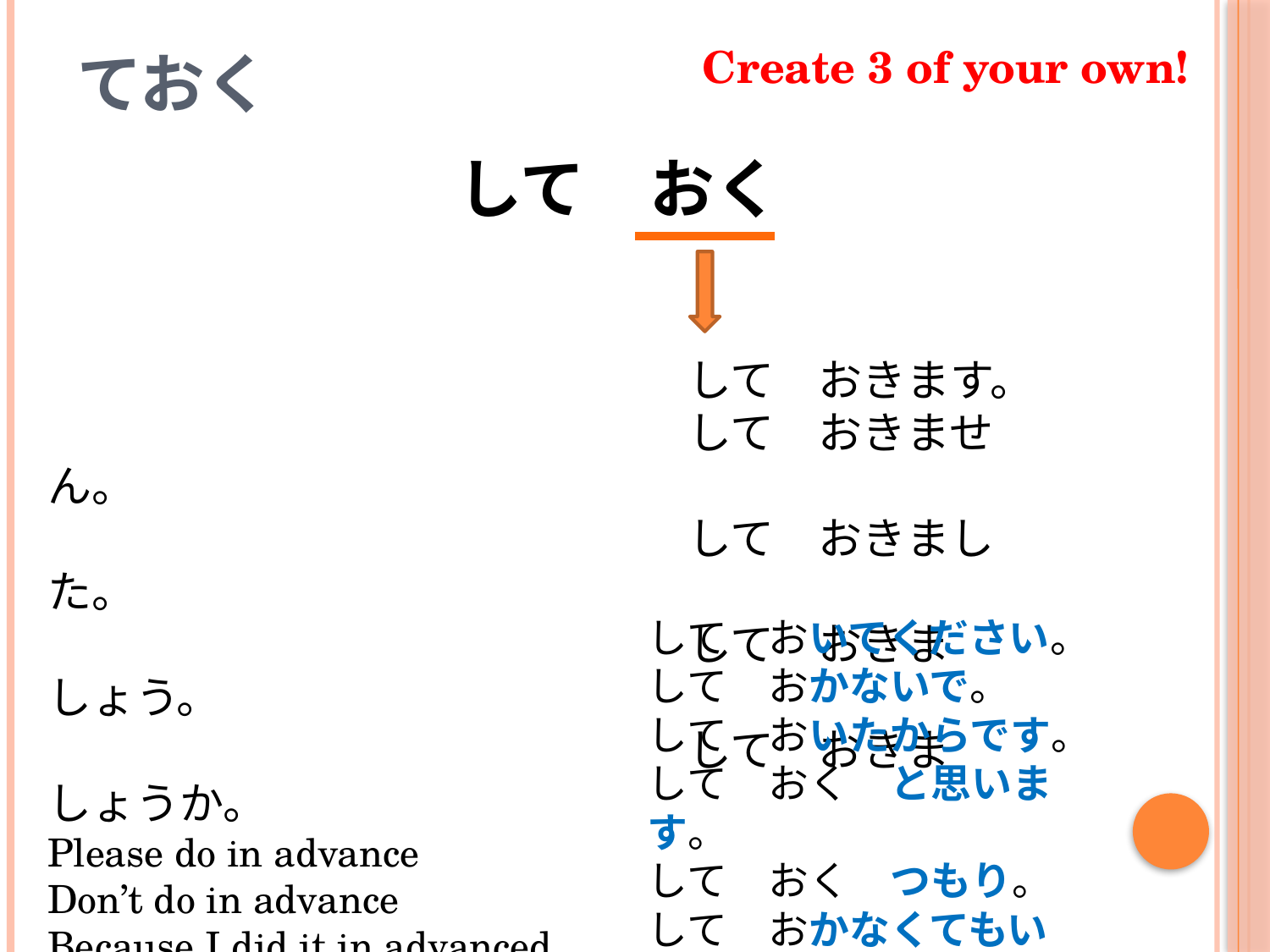

Create 3 of your own!
# ておく
	　　		して　おく

				　　　して　おきます。
				　　　して　おきません。
				　　　して　おきました。
				　　　して　おきましょう。
				　　　して　おきましょうか。
Please do in advance
Don’t do in advance
Because I did it in advanced
I think I will do in advance
I intend to do in advance
It’s OK if you don’t do in advance
して　おいてください。
して　おかないで。
して　おいたからです。
して　おく　と思います。
して　おく　つもり。
して　おかなくてもいい。